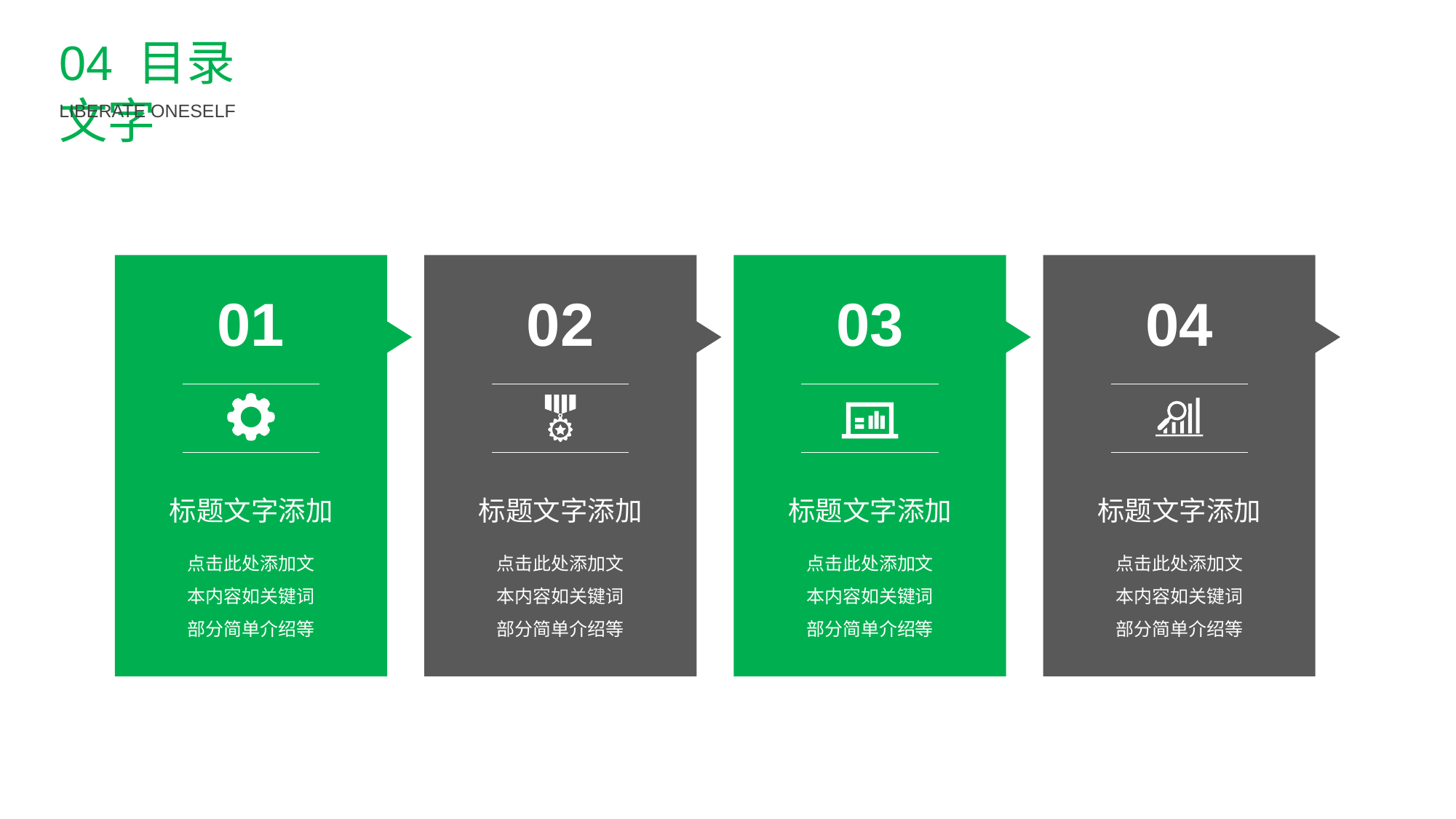

BY YUSHEN
04 目录文字
LIBERATE ONESELF

01

标题文字添加
点击此处添加文本内容如关键词部分简单介绍等

02

标题文字添加
点击此处添加文本内容如关键词部分简单介绍等

03

标题文字添加
点击此处添加文本内容如关键词部分简单介绍等

04

标题文字添加
点击此处添加文本内容如关键词部分简单介绍等